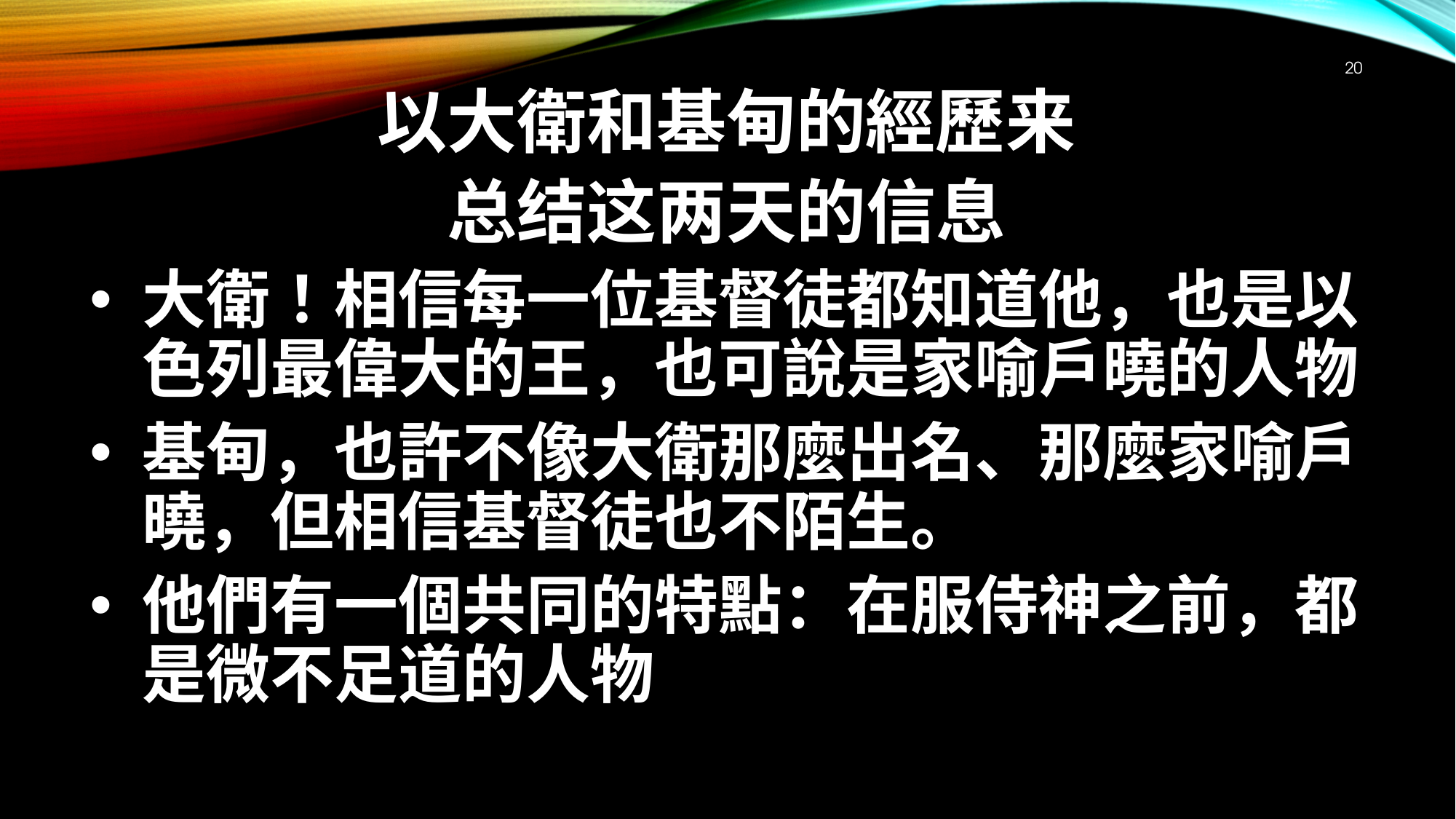

20
以大衛和基甸的經歷来
总结这两天的信息
大衛！相信每一位基督徒都知道他，也是以色列最偉大的王，也可說是家喻戶曉的人物
基甸，也許不像大衛那麼出名、那麼家喻戶曉，但相信基督徒也不陌生。
他們有一個共同的特點：在服侍神之前，都是微不足道的人物